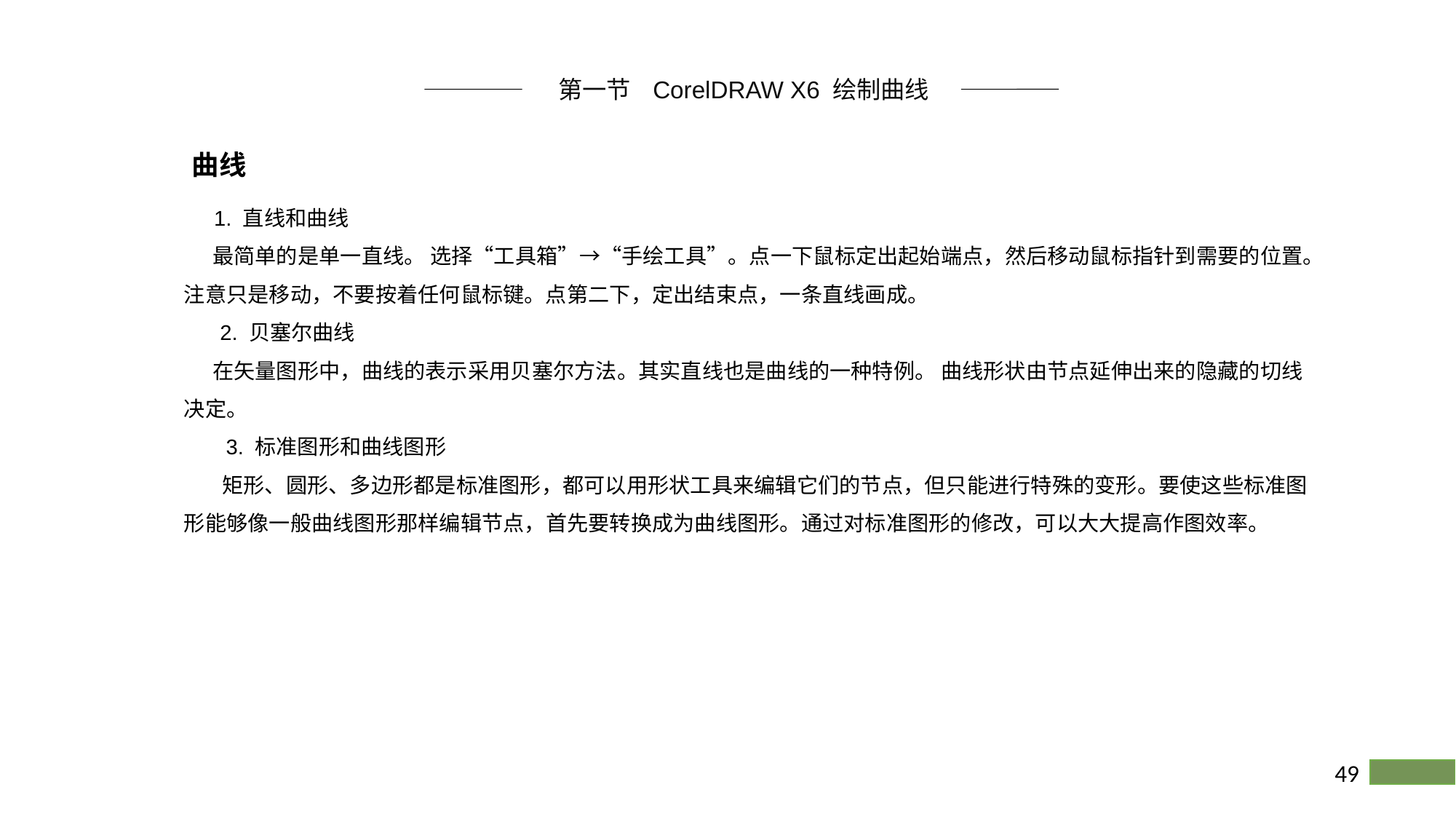

第一节   CorelDRAW X6 绘制曲线
曲线
     1. 直线和曲线
     最简单的是单一直线。 选择“工具箱”→“手绘工具”。点一下鼠标定出起始端点，然后移动鼠标指针到需要的位置。注意只是移动，不要按着任何鼠标键。点第二下，定出结束点，一条直线画成。
      2. 贝塞尔曲线
     在矢量图形中，曲线的表示采用贝塞尔方法。其实直线也是曲线的一种特例。 曲线形状由节点延伸出来的隐藏的切线决定。
       3. 标准图形和曲线图形
       矩形、圆形、多边形都是标准图形，都可以用形状工具来编辑它们的节点，但只能进行特殊的变形。要使这些标准图形能够像一般曲线图形那样编辑节点，首先要转换成为曲线图形。通过对标准图形的修改，可以大大提高作图效率。
49